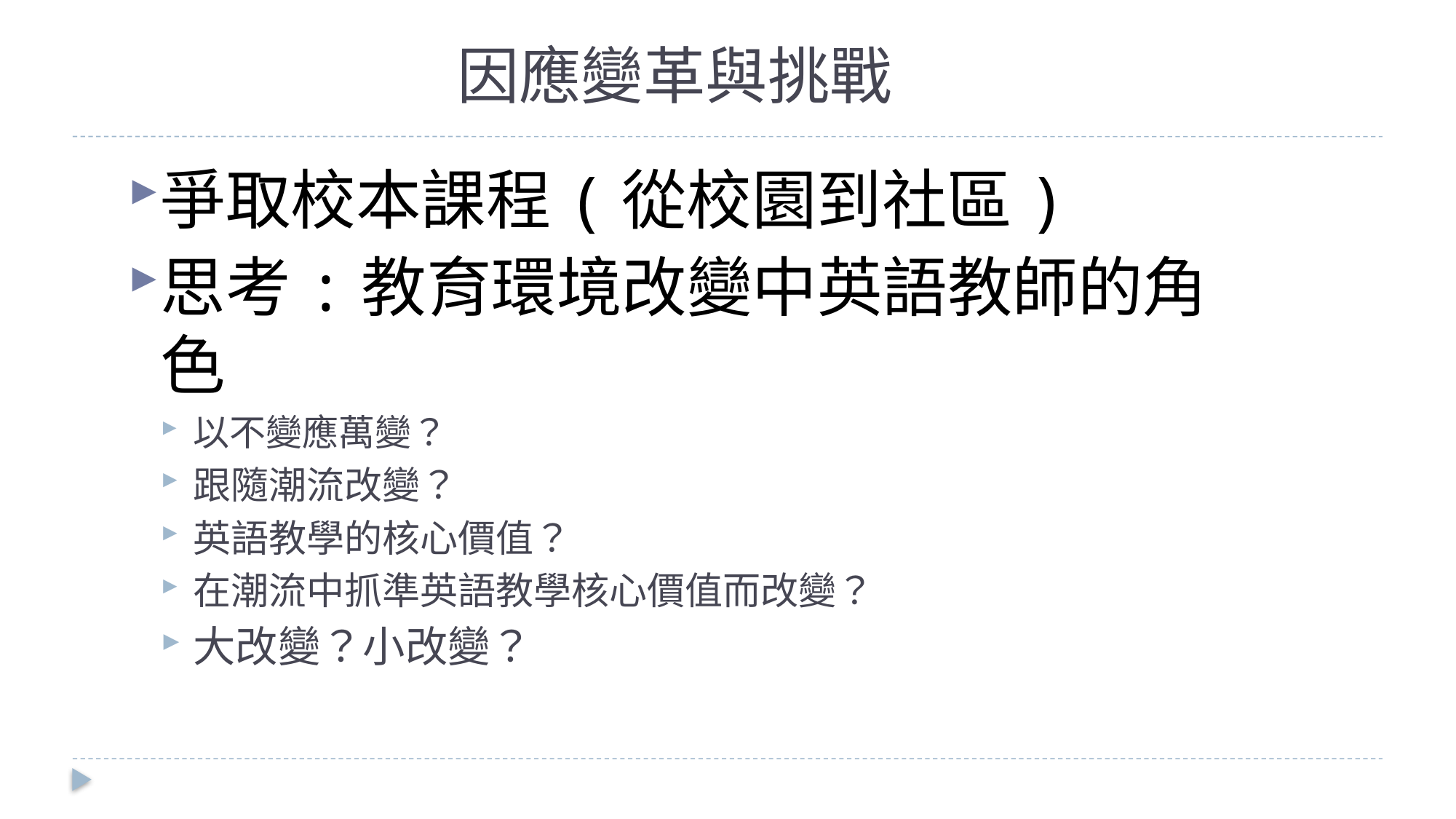

# 因應變革與挑戰
爭取校本課程(從校園到社區)
思考:教育環境改變中英語教師的角色
以不變應萬變？
跟隨潮流改變？
英語教學的核心價值？
在潮流中抓準英語教學核心價值而改變？
大改變？小改變？